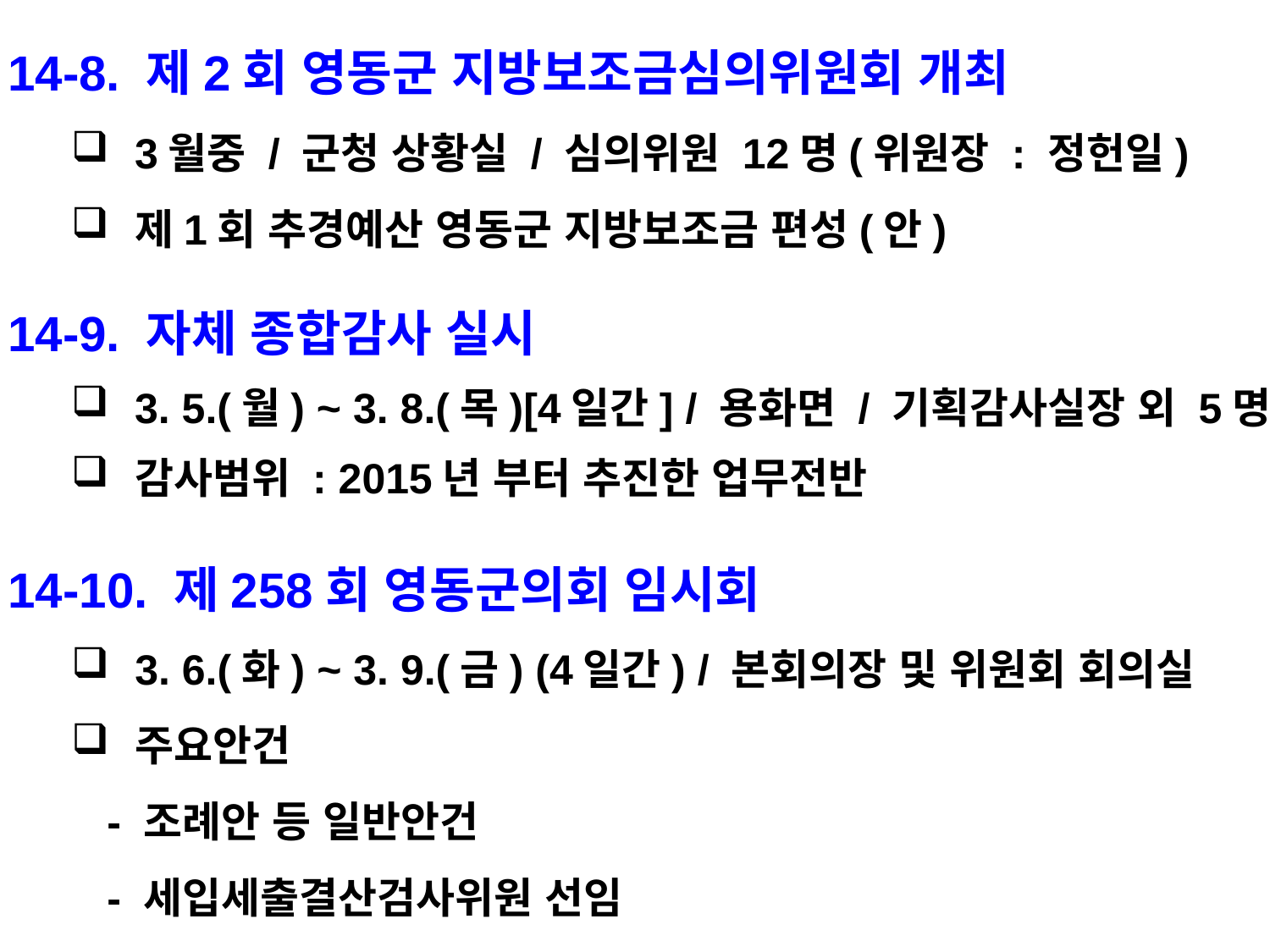

14-8. 제2회 영동군 지방보조금심의위원회 개최
3월중 / 군청 상황실 / 심의위원 12명(위원장 : 정헌일)
제1회 추경예산 영동군 지방보조금 편성(안)
14-9. 자체 종합감사 실시
3. 5.(월) ~ 3. 8.(목)[4일간] / 용화면 / 기획감사실장 외 5명
감사범위 : 2015년 부터 추진한 업무전반

14-10. 제258회 영동군의회 임시회
3. 6.(화) ~ 3. 9.(금) (4일간) / 본회의장 및 위원회 회의실
주요안건
   - 조례안 등 일반안건
   - 세입세출결산검사위원 선임